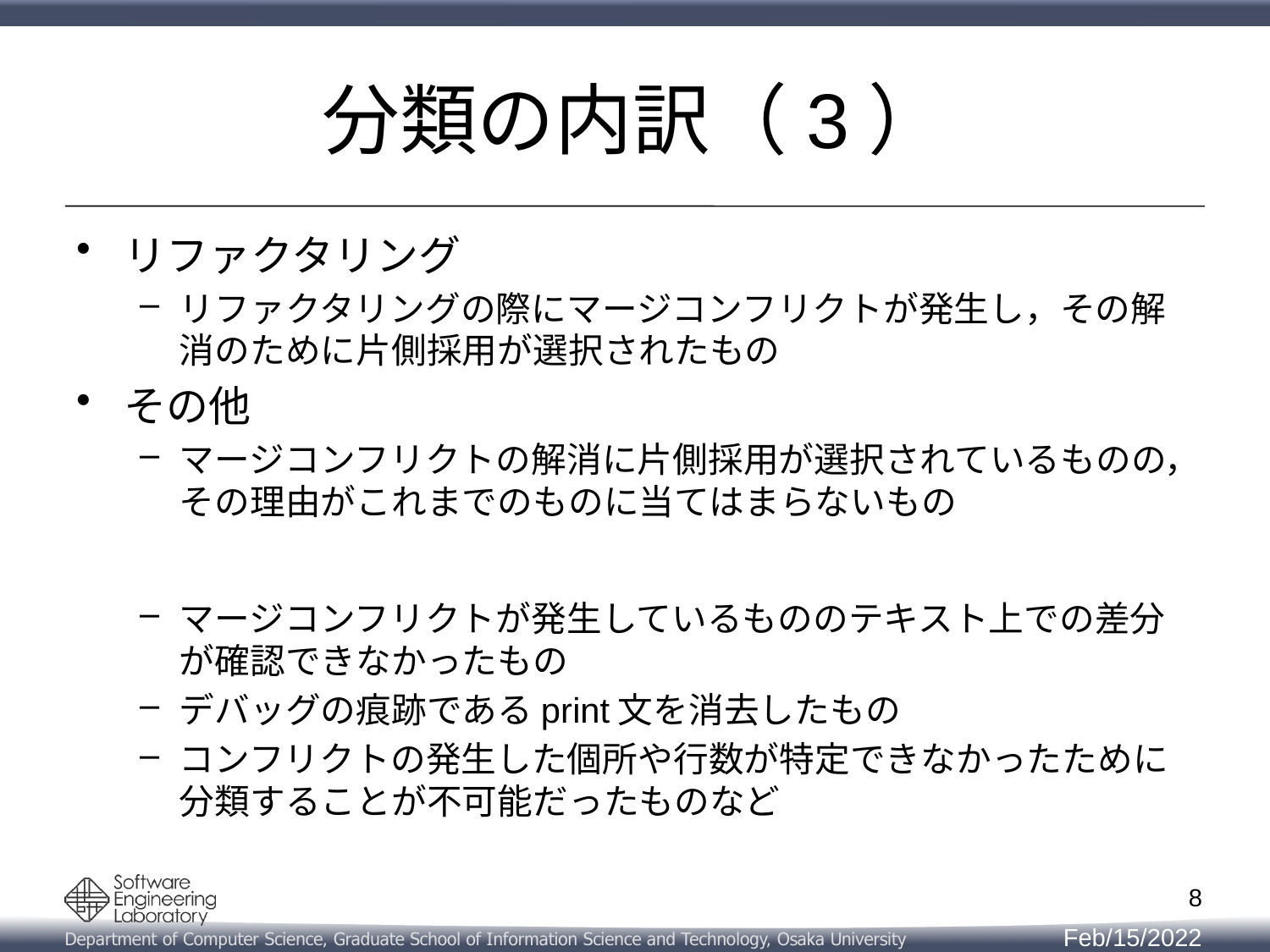

# 分類の内訳（3）
リファクタリング
リファクタリングの際にマージコンフリクトが発生し，その解消のために片側採用が選択されたもの
その他
マージコンフリクトの解消に片側採用が選択されているものの，その理由がこれまでのものに当てはまらないもの

マージコンフリクトが発生しているもののテキスト上での差分が確認できなかったもの
デバッグの痕跡であるprint文を消去したもの
コンフリクトの発生した個所や行数が特定できなかったために分類することが不可能だったものなど
8
Feb/15/2022